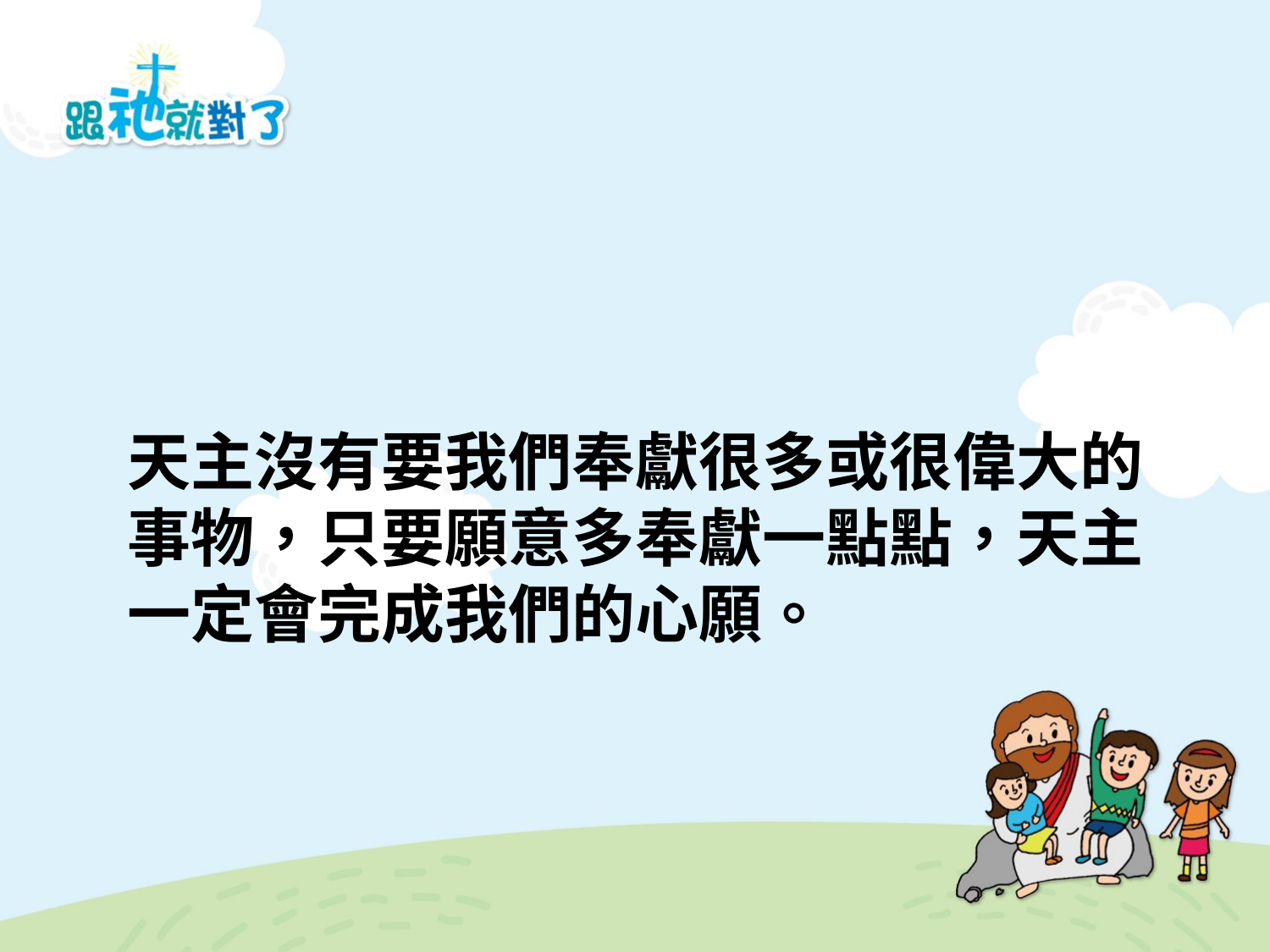

天主沒有要我們奉獻很多或很偉大的事物，只要願意多奉獻一點點，天主一定會完成我們的心願。